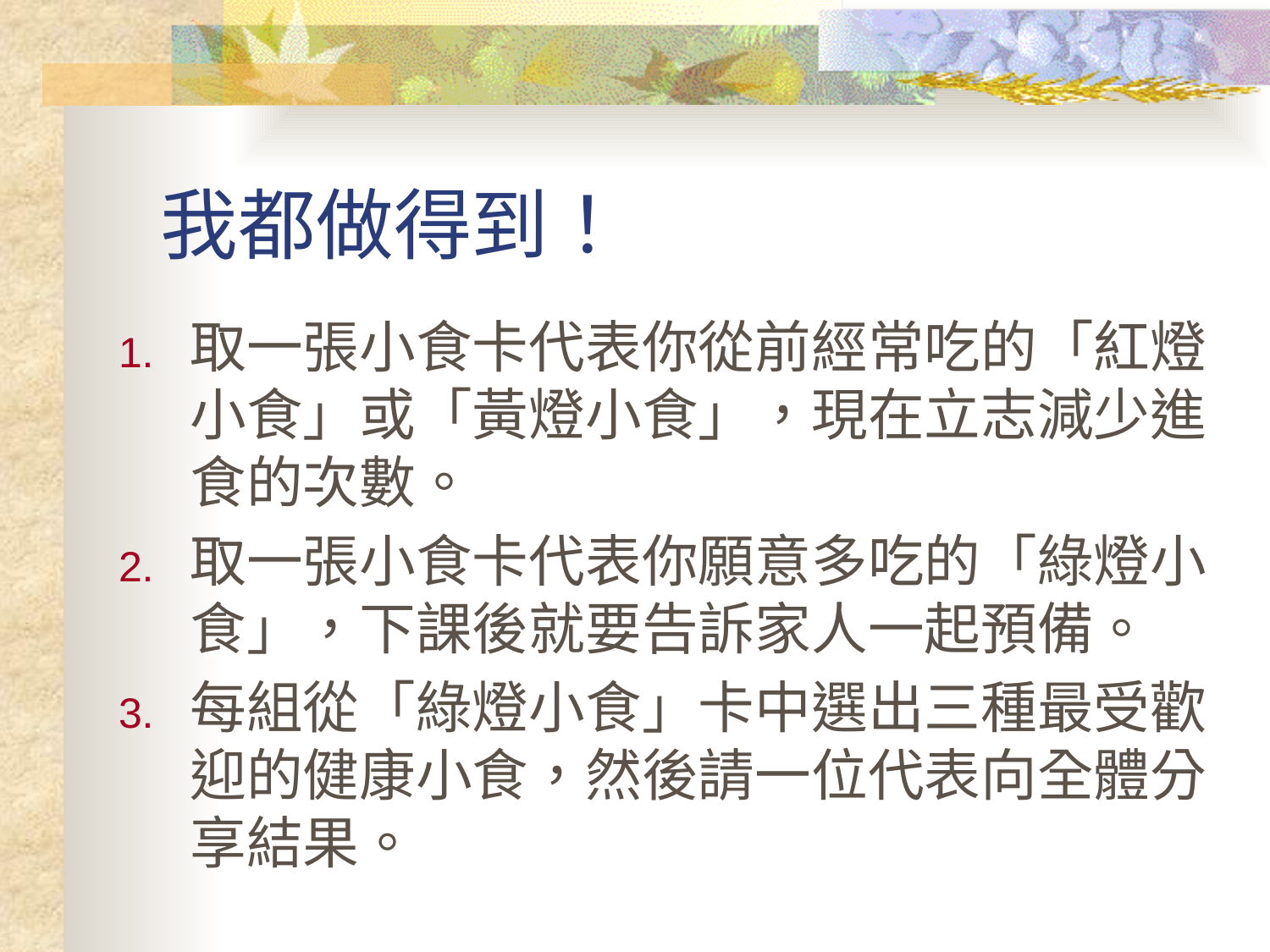

# 我都做得到！
取一張小食卡代表你從前經常吃的「紅燈小食」或「黃燈小食」，現在立志減少進食的次數。
取一張小食卡代表你願意多吃的「綠燈小食」，下課後就要告訴家人一起預備。
每組從「綠燈小食」卡中選出三種最受歡迎的健康小食，然後請一位代表向全體分享結果。